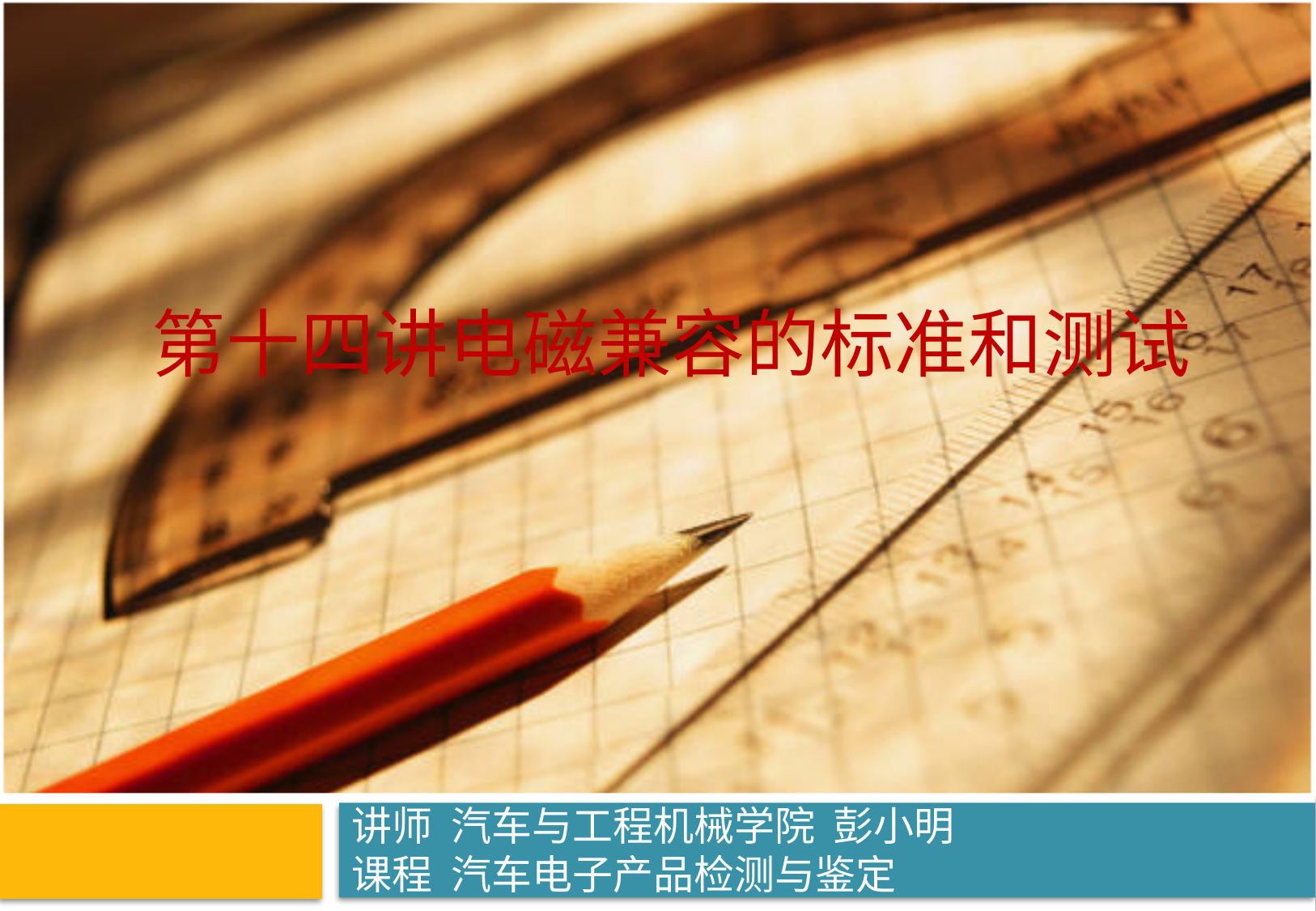

第十四讲电磁兼容的标准和测试
讲师  汽车与工程机械学院  彭小明
课程  汽车电子产品检测与鉴定